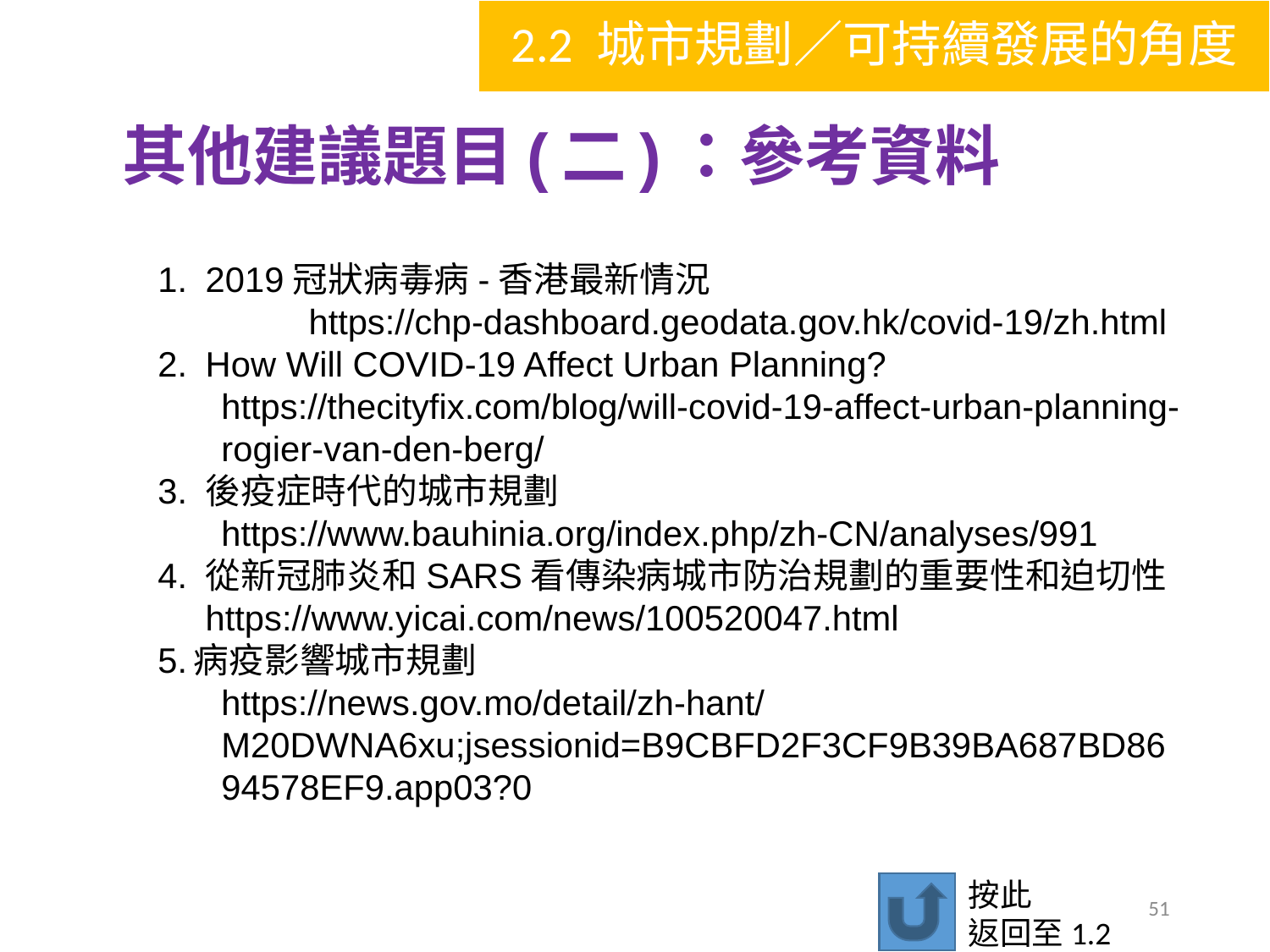

2.2 城市規劃／可持續發展的角度
# 其他建議題目(二)：參考資料
2019冠狀病毒病-香港最新情況
	https://chp-dashboard.geodata.gov.hk/covid-19/zh.html
How Will COVID-19 Affect Urban Planning?
https://thecityfix.com/blog/will-covid-19-affect-urban-planning-rogier-van-den-berg/
後疫症時代的城市規劃
https://www.bauhinia.org/index.php/zh-CN/analyses/991
從新冠肺炎和SARS看傳染病城市防治規劃的重要性和迫切性https://www.yicai.com/news/100520047.html
病疫影響城市規劃
https://news.gov.mo/detail/zh-hant/M20DWNA6xu;jsessionid=B9CBFD2F3CF9B39BA687BD8694578EF9.app03?0
按此
返回至1.2

51